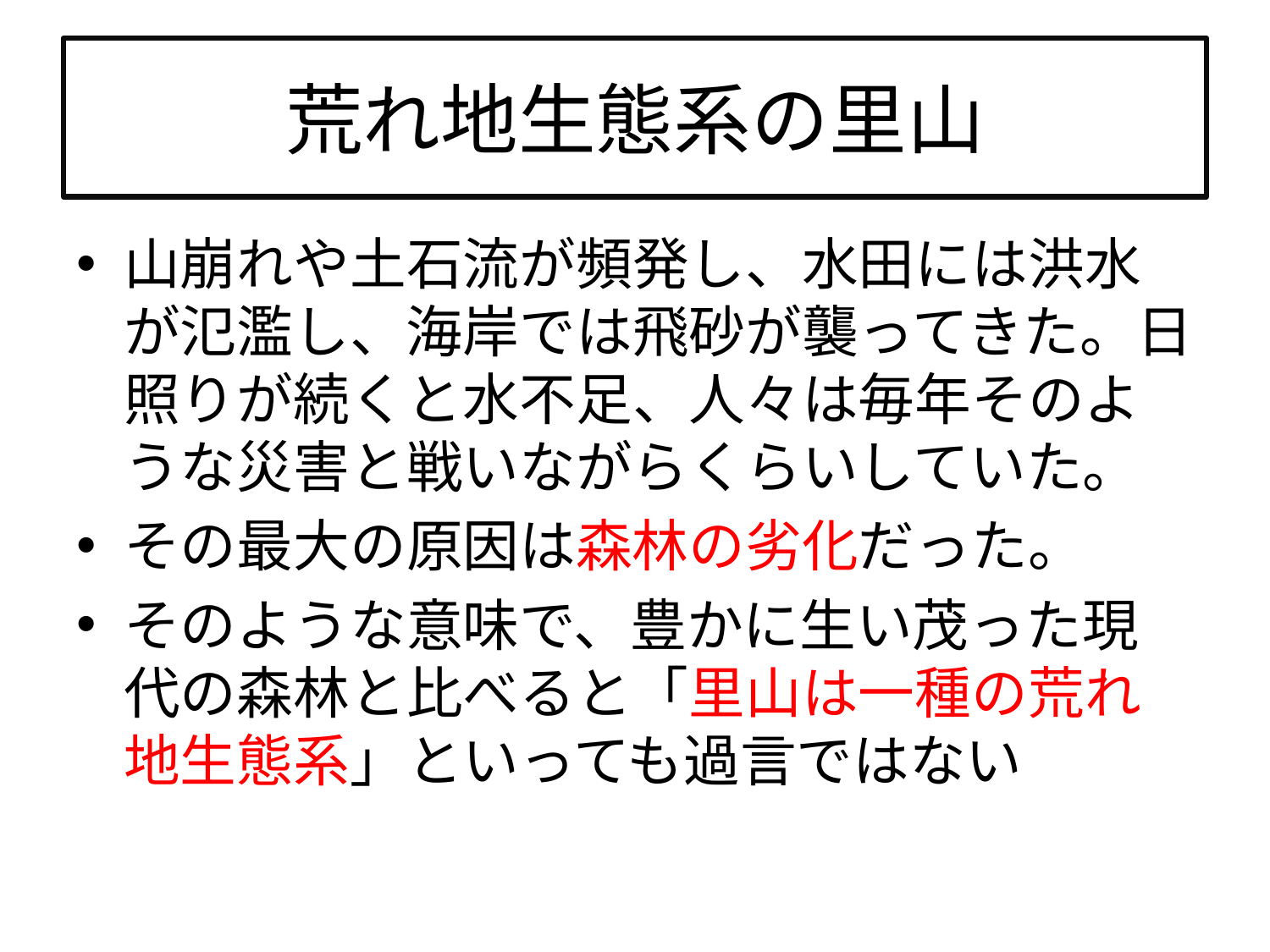

# 荒れ地生態系の里山
山崩れや土石流が頻発し、水田には洪水が氾濫し、海岸では飛砂が襲ってきた。日照りが続くと水不足、人々は毎年そのような災害と戦いながらくらいしていた。
その最大の原因は森林の劣化だった。
そのような意味で、豊かに生い茂った現代の森林と比べると「里山は一種の荒れ地生態系」といっても過言ではない